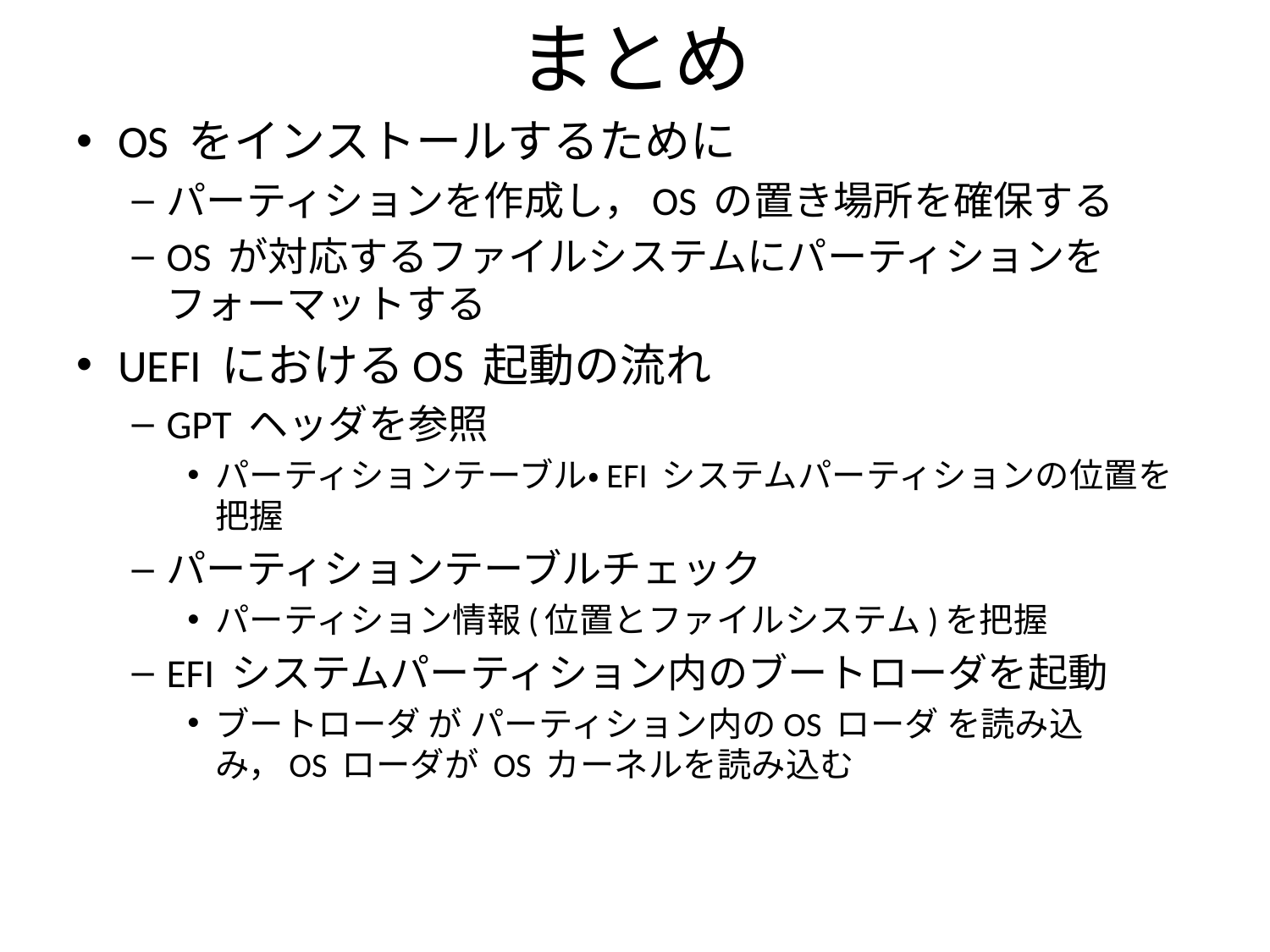

# まとめ
OS をインストールするために
パーティションを作成し，OS の置き場所を確保する
OS が対応するファイルシステムにパーティションをフォーマットする
UEFI におけるOS 起動の流れ
GPT ヘッダを参照
パーティションテーブル・EFI システムパーティションの位置を把握
パーティションテーブルチェック
パーティション情報(位置とファイルシステム)を把握
EFI システムパーティション内のブートローダを起動
ブートローダ が パーティション内のOS ローダ を読み込み，OS ローダが OS カーネルを読み込む